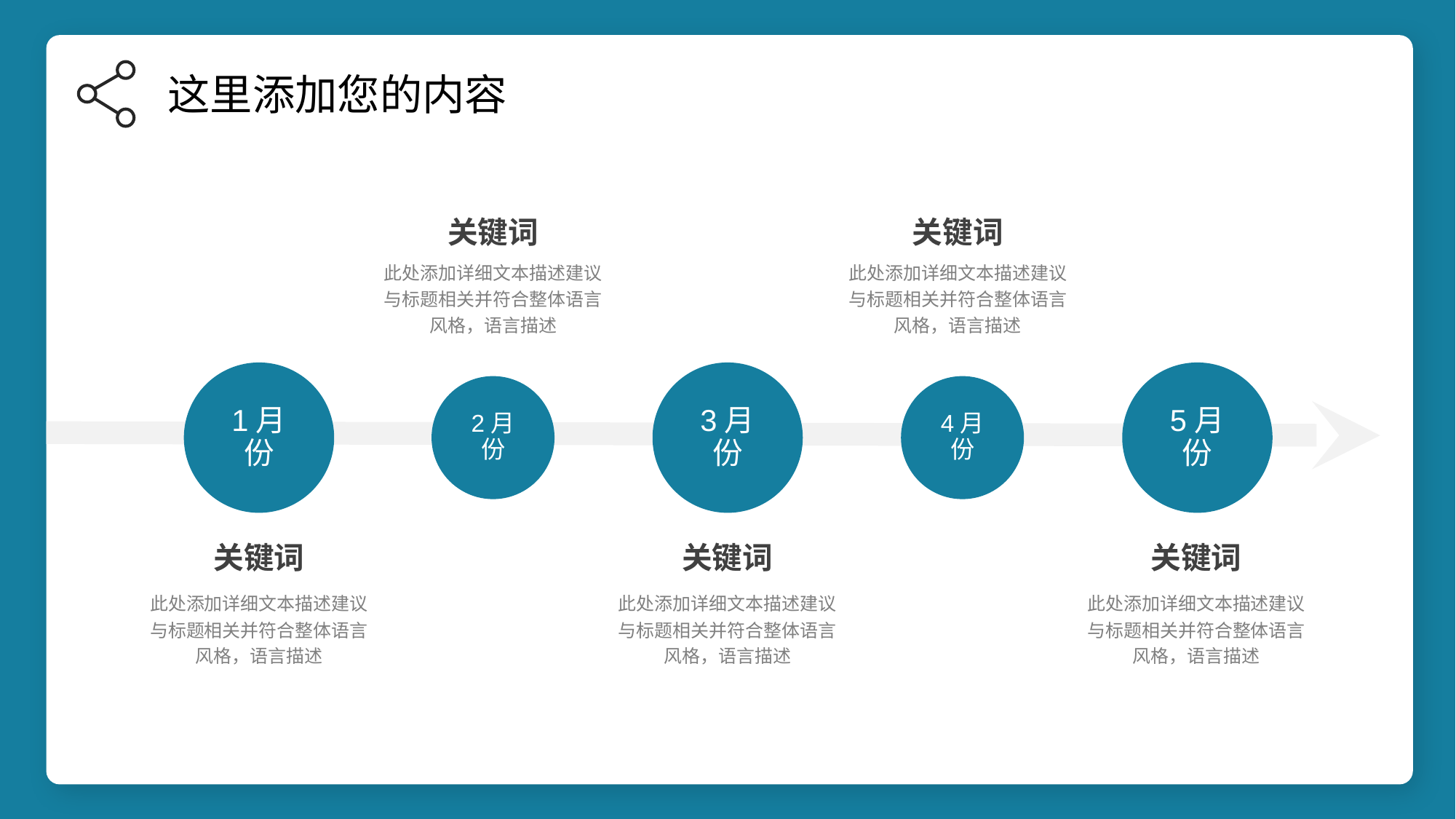

这里添加您的内容
关键词
关键词
此处添加详细文本描述建议与标题相关并符合整体语言风格，语言描述
此处添加详细文本描述建议与标题相关并符合整体语言风格，语言描述
1月份
3月份
5月份
2月份
4月份
关键词
关键词
关键词
此处添加详细文本描述建议与标题相关并符合整体语言风格，语言描述
此处添加详细文本描述建议与标题相关并符合整体语言风格，语言描述
此处添加详细文本描述建议与标题相关并符合整体语言风格，语言描述